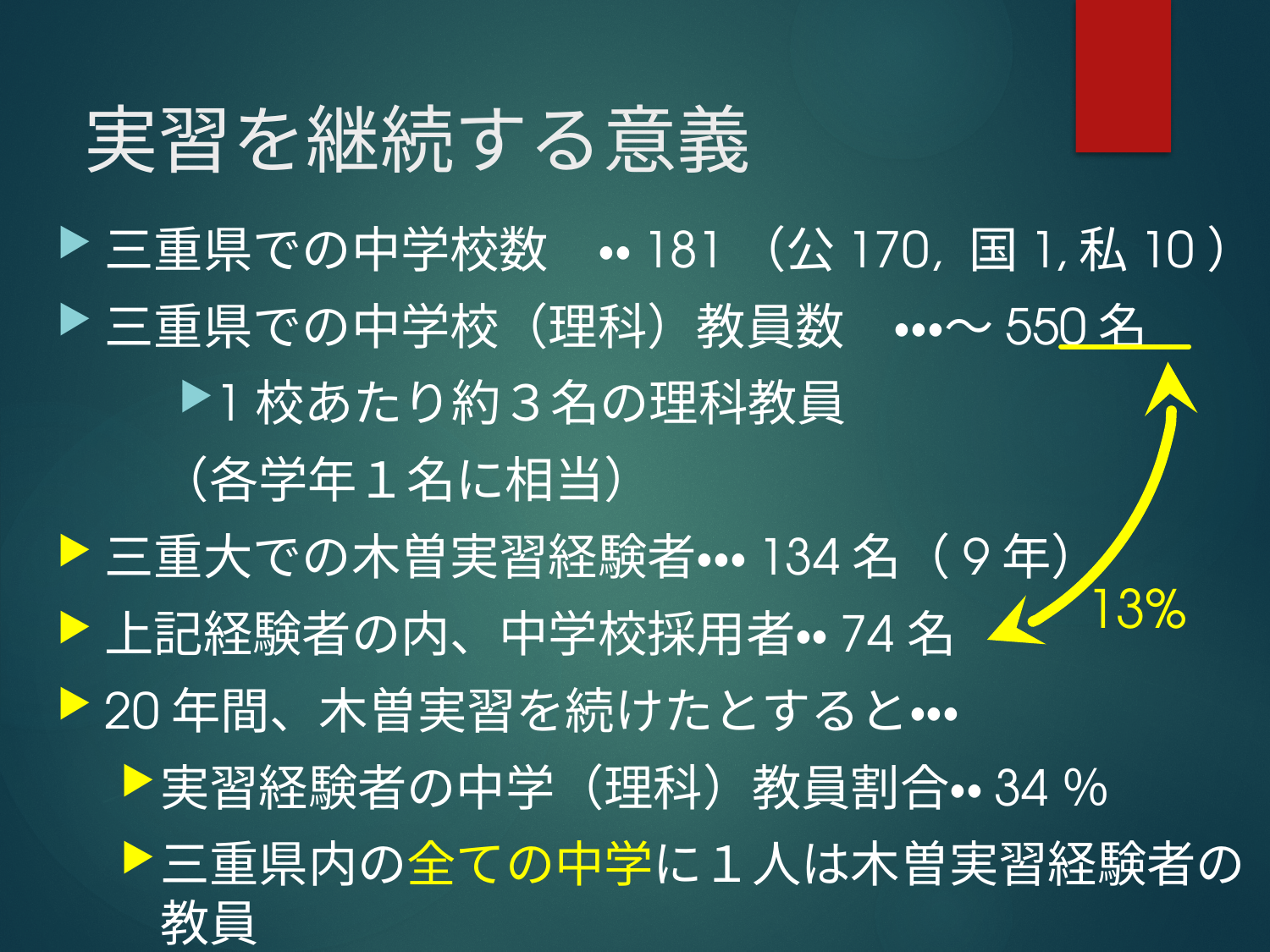

# 実習を継続する意義
三重県での中学校数　・・181（公170, 国1,私10）
三重県での中学校（理科）教員数　・・・～550名
1校あたり約３名の理科教員
（各学年１名に相当）
三重大での木曽実習経験者・・・134名（9年）
上記経験者の内、中学校採用者・・74名
20年間、木曽実習を続けたとすると・・・
実習経験者の中学（理科）教員割合・・34％
三重県内の全ての中学に１人は木曽実習経験者の教員

13%